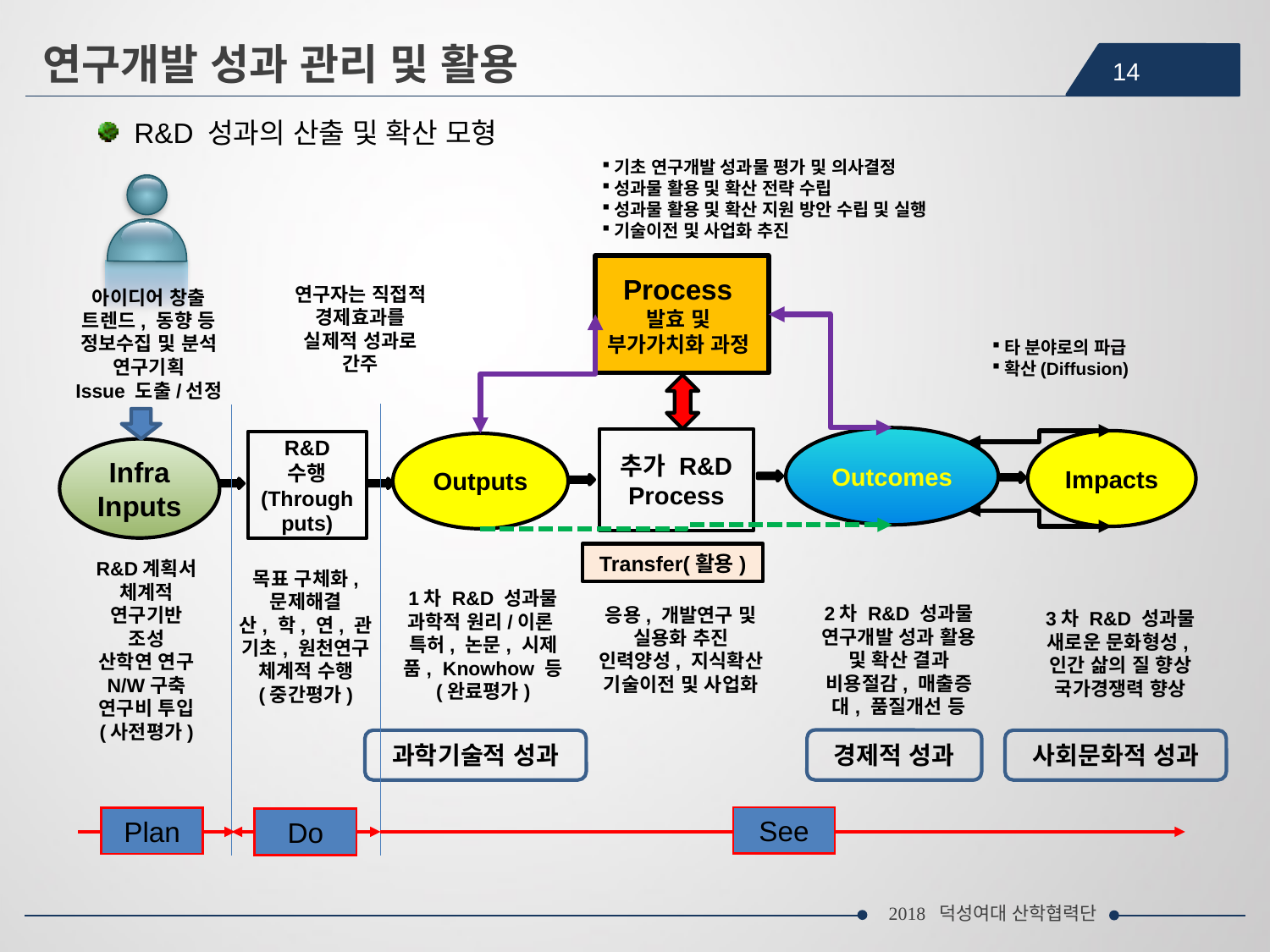

연구개발 성과 관리 및 활용

14
  R&D 성과의 산출 및 확산 모형
기초 연구개발 성과물 평가 및 의사결정
성과물 활용 및 확산 전략 수립
성과물 활용 및 확산 지원 방안 수립 및 실행
기술이전 및 사업화 추진
Process
발효 및
부가가치화 과정
타 분야로의 파급
확산(Diffusion)

Outcomes
추가 R&D
Process
Impacts
R&D
수행
(Throughputs)
Outputs
Infra
Inputs

R&D계획서
체계적 연구기반 조성
산학연 연구 N/W구축
연구비 투입
(사전평가)
목표 구체화, 문제해결
산, 학, 연, 관
기초, 원천연구
체계적 수행
(중간평가)
1차 R&D 성과물
과학적 원리/이론
특허, 논문, 시제품,  Knowhow 등
(완료평가)
2차 R&D 성과물
연구개발 성과 활용 및 확산 결과
비용절감, 매출증대, 품질개선 등
응용, 개발연구 및 실용화 추진
인력양성, 지식확산
기술이전 및 사업화
3차 R&D 성과물
새로운 문화형성,
인간 삶의 질 향상
국가경쟁력 향상
Transfer(활용)
경제적 성과
과학기술적 성과
사회문화적 성과
연구자는 직접적 경제효과를 실제적 성과로 간주

아이디어 창출
트렌드, 동향 등 정보수집 및 분석
연구기획
Issue 도출/선정

See
Plan
Do